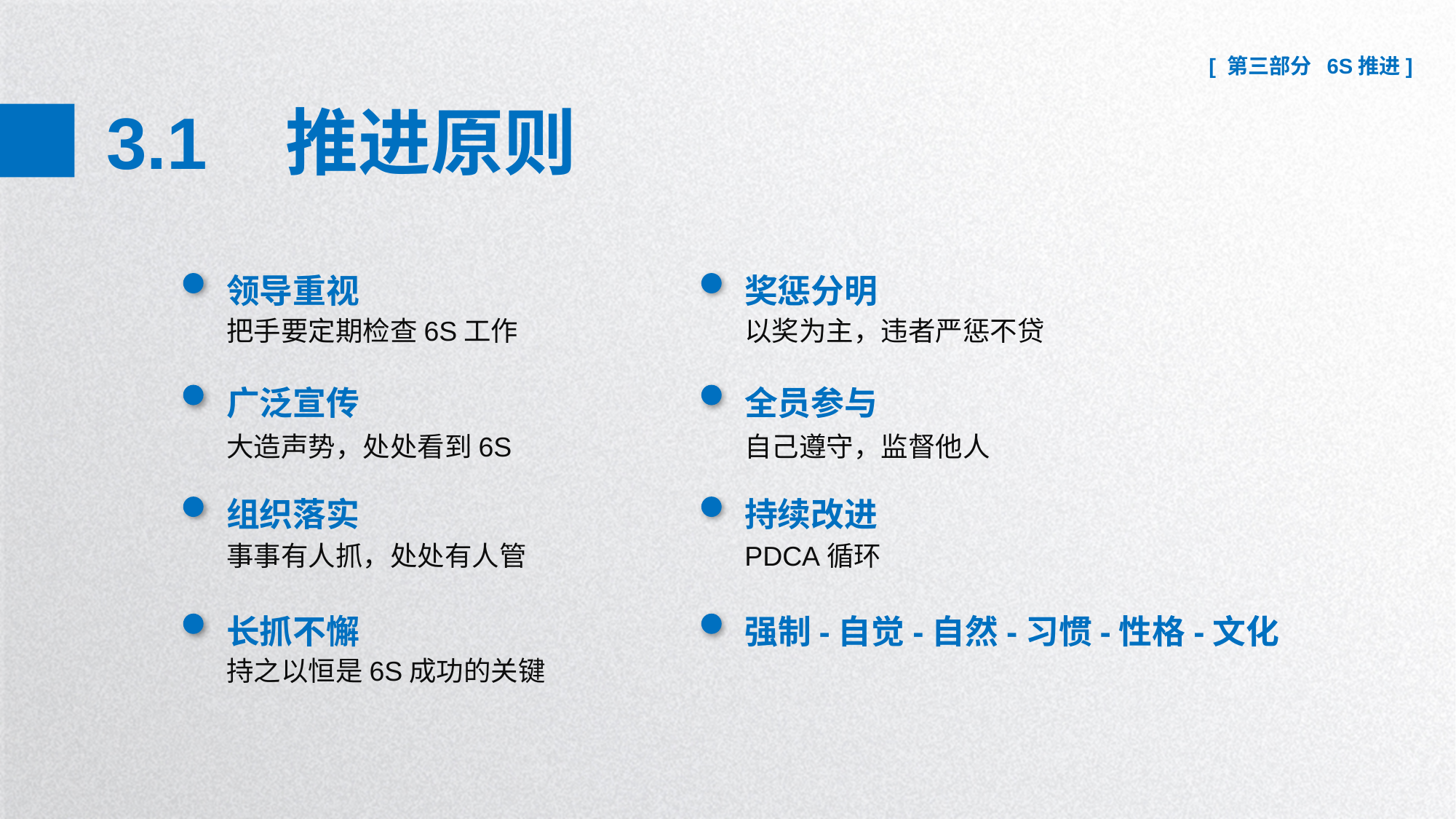

3.1   推进原则

领导重视

把手要定期检查6S工作
广泛宣传

大造声势，处处看到6S
组织落实

事事有人抓，处处有人管
长抓不懈

持之以恒是6S成功的关键
奖惩分明

以奖为主，违者严惩不贷
全员参与

自己遵守，监督他人
持续改进

PDCA循环
强制-自觉-自然-习惯-性格-文化